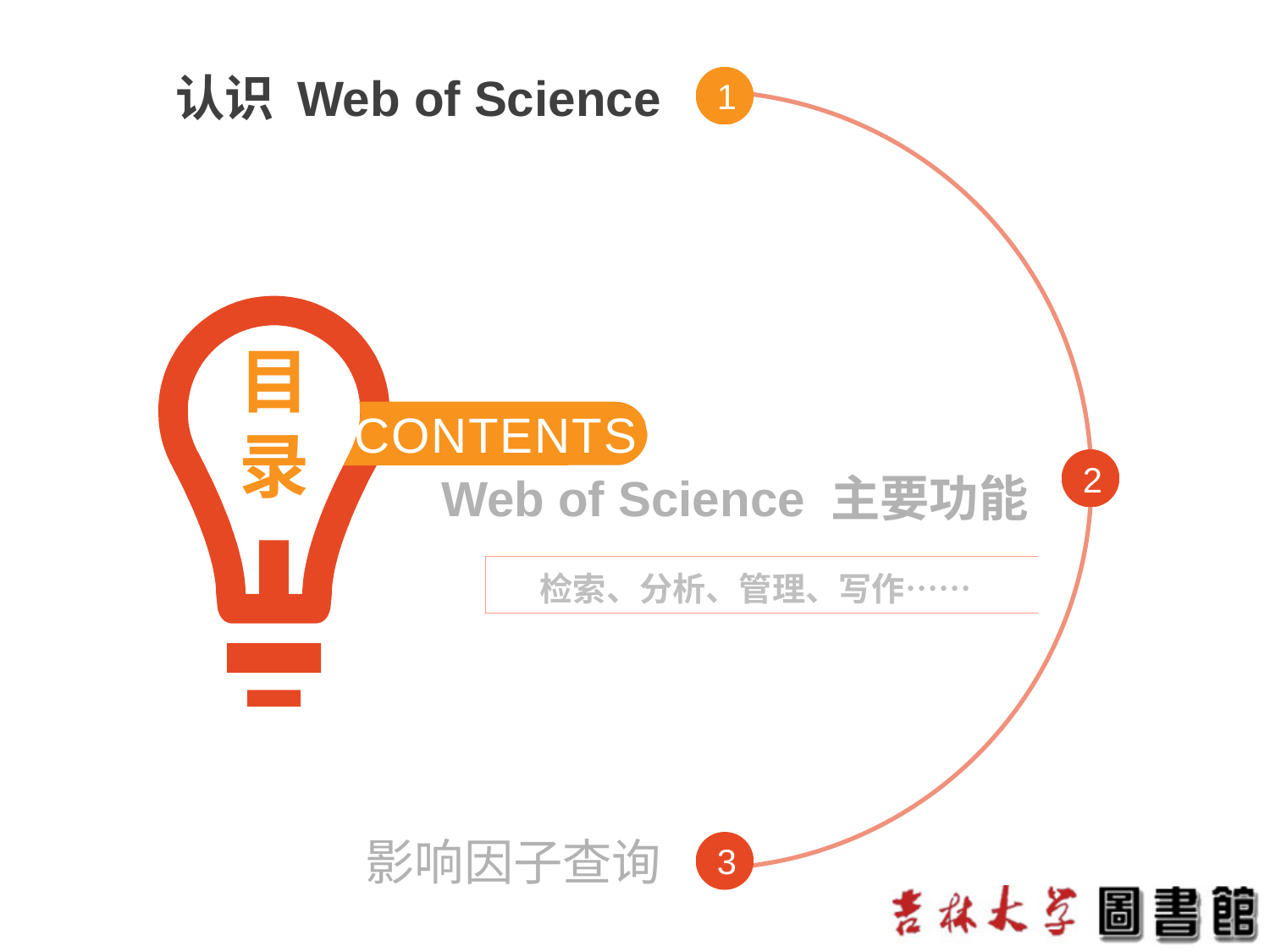

认识 Web of Science
1

目
录
CONTENTS
Web of Science 主要功能
2
检索、分析、管理、写作……
影响因子查询
3